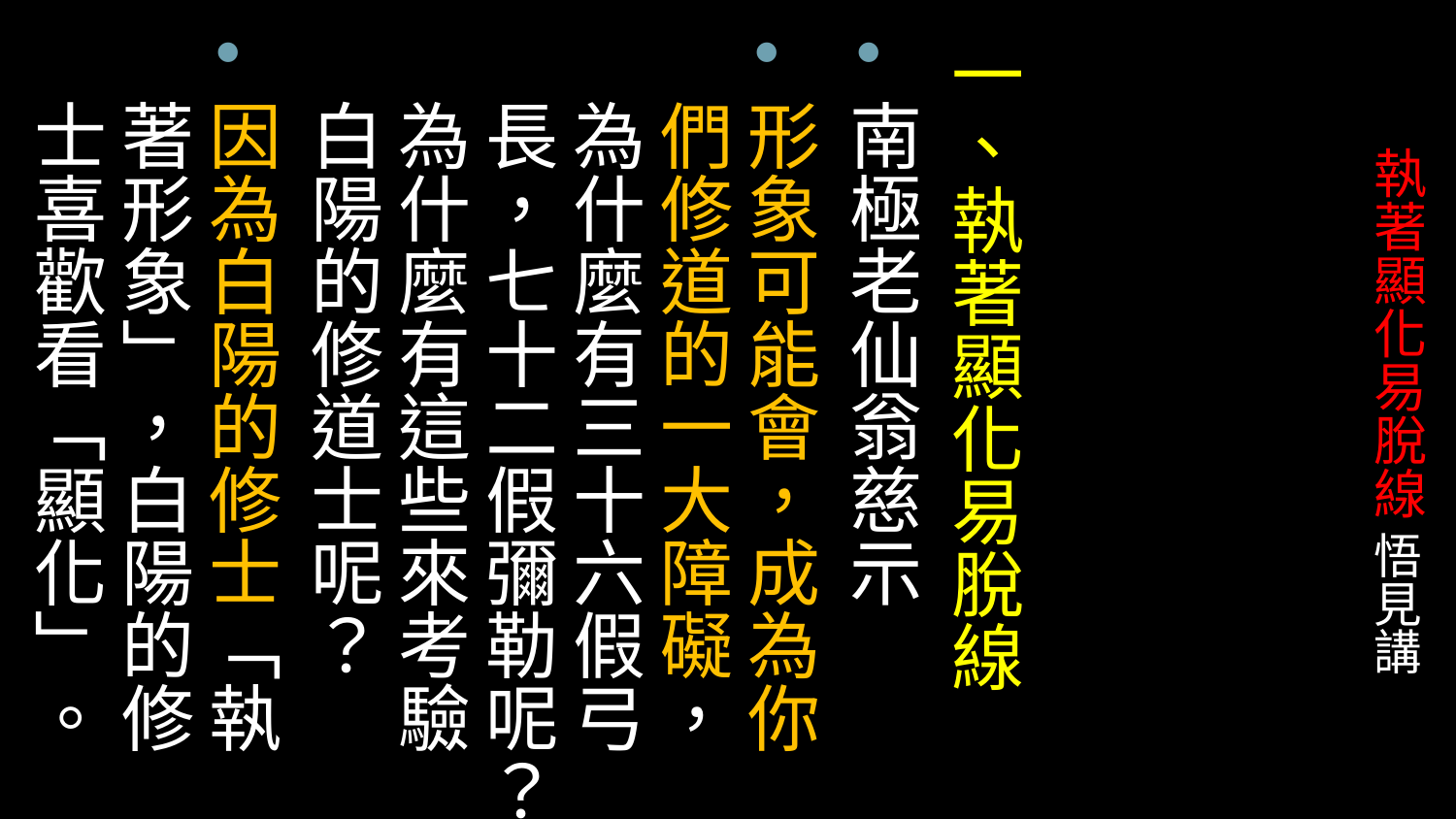

一、執著顯化易脫線
南極老仙翁慈示
形象可能會，成為你們修道的一大障礙，為什麼有三十六假弓長，七十二假彌勒呢？為什麼有這些來考驗白陽的修道士呢？
因為白陽的修士「執著形象」，白陽的修士喜歡看「顯化」。
# 執著顯化易脫線 悟見講